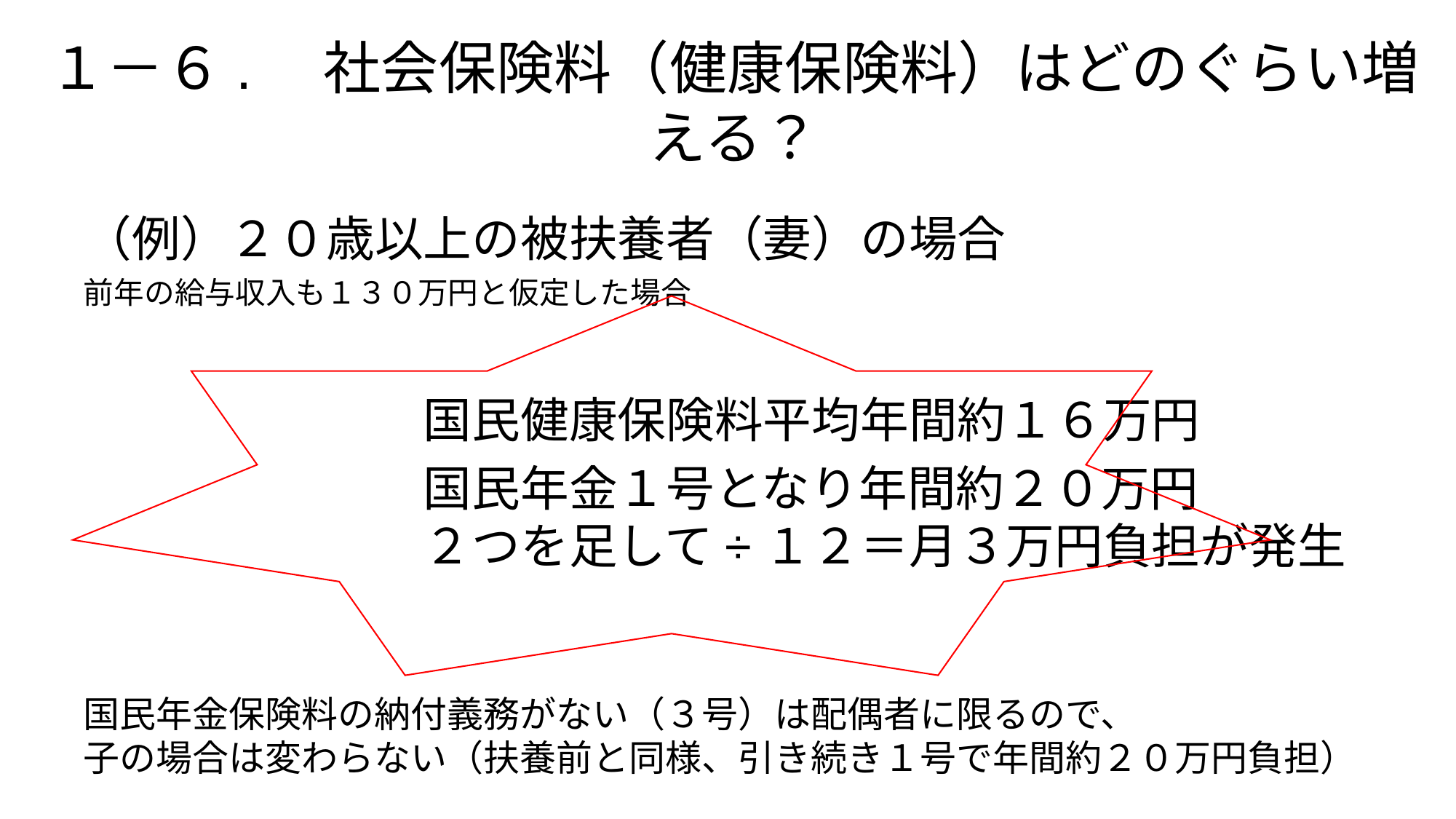

# １－６.　社会保険料（健康保険料）はどのぐらい増える？
（例）２０歳以上の被扶養者（妻）の場合
前年の給与収入も１３０万円と仮定した場合
　　　　　　　国民健康保険料平均年間約１６万円
　　　　　　　国民年金１号となり年間約２０万円
　　　　　　　２つを足して÷１２＝月３万円負担が発生

国民年金保険料の納付義務がない（３号）は配偶者に限るので、
子の場合は変わらない（扶養前と同様、引き続き１号で年間約２０万円負担）